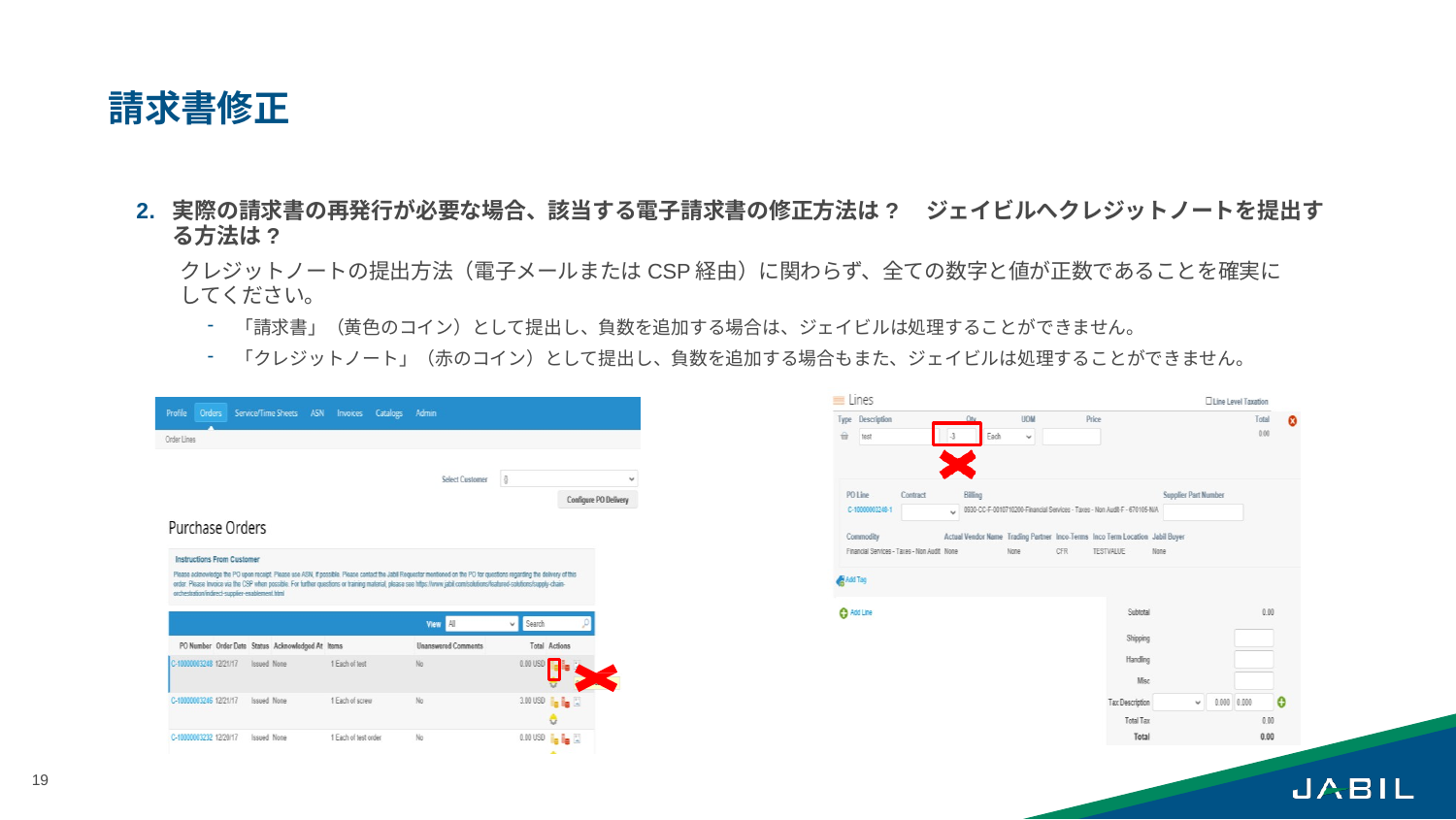

# 請求書修正
実際の請求書の再発行が必要な場合、該当する電子請求書の修正方法は?　ジェイビルへクレジットノートを提出する方法は?
クレジットノートの提出方法（電子メールまたはCSP経由）に関わらず、全ての数字と値が正数であることを確実にしてください。
「請求書」（黄色のコイン）として提出し、負数を追加する場合は、ジェイビルは処理することができません。
「クレジットノート」（赤のコイン）として提出し、負数を追加する場合もまた、ジェイビルは処理することができません。

19